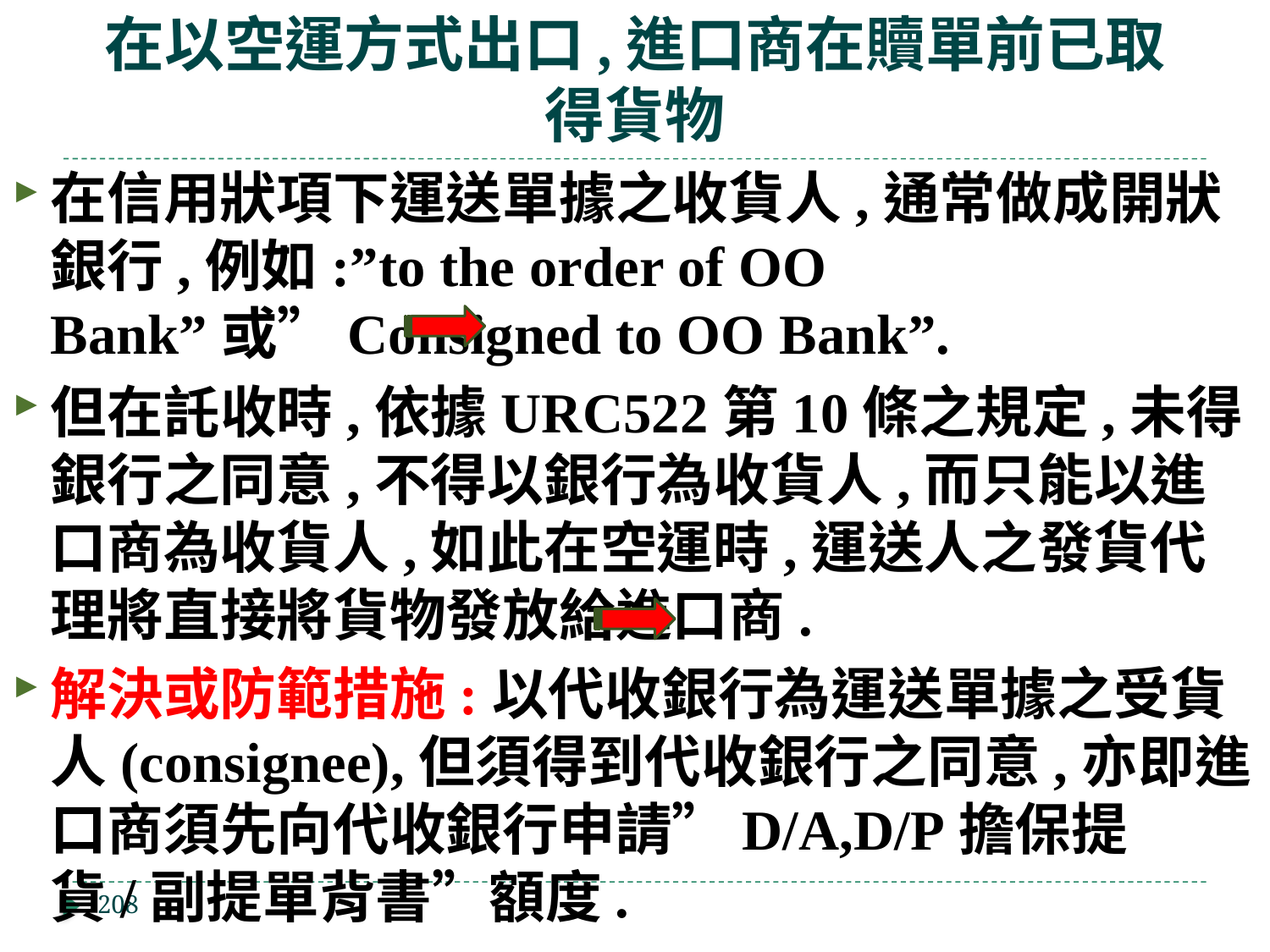

# 在以空運方式出口,進口商在贖單前已取得貨物
在信用狀項下運送單據之收貨人,通常做成開狀銀行,例如:”to the order of OO Bank”或”Consigned to OO Bank”.
但在託收時,依據URC522第10條之規定,未得銀行之同意,不得以銀行為收貨人,而只能以進口商為收貨人,如此在空運時,運送人之發貨代理將直接將貨物發放給進口商.
解決或防範措施:以代收銀行為運送單據之受貨人(consignee),但須得到代收銀行之同意,亦即進口商須先向代收銀行申請”D/A,D/P擔保提貨/副提單背書”額度.

208